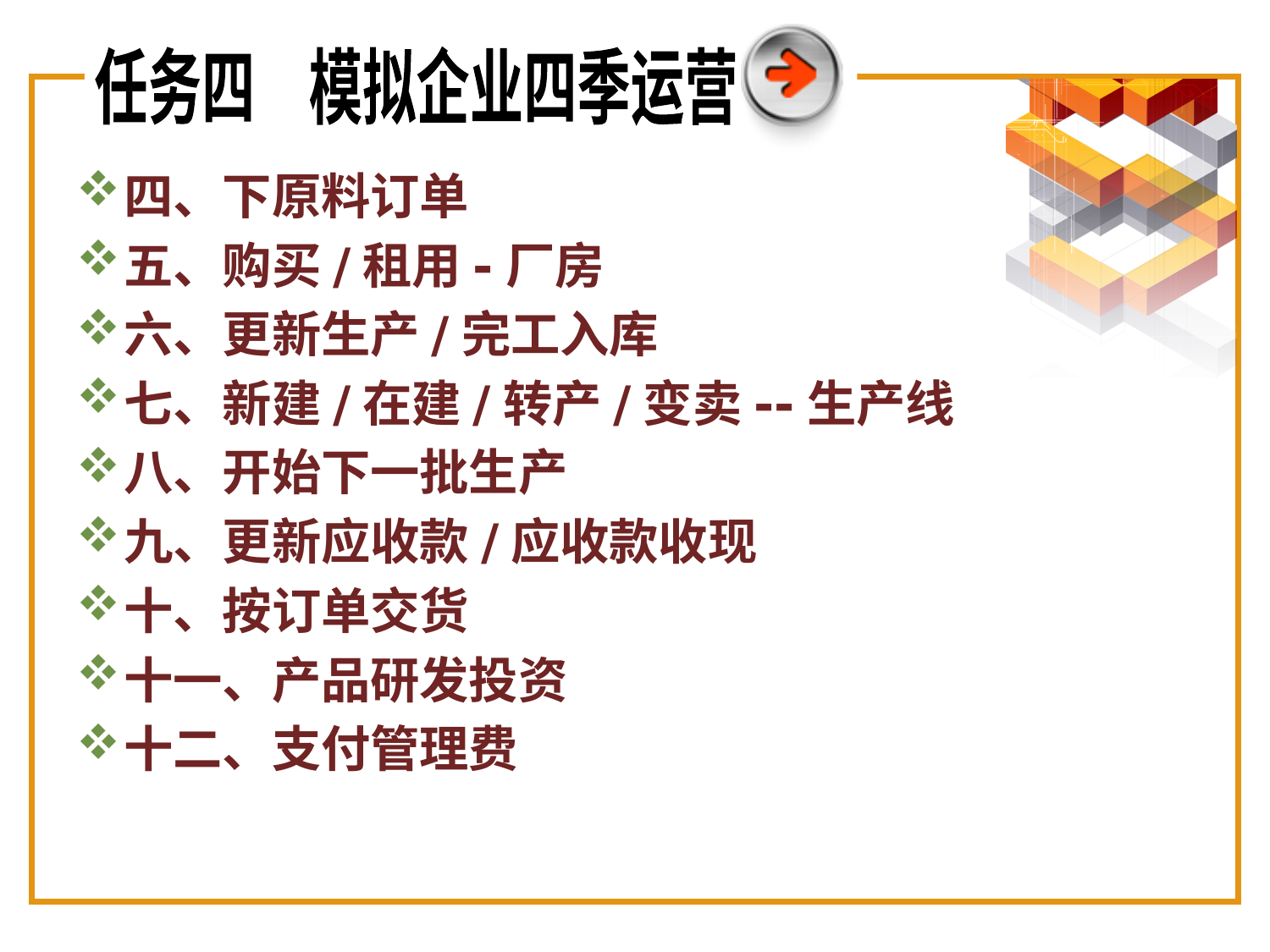

任务四　模拟企业四季运营
四、下原料订单
五、购买/租用-厂房
六、更新生产/完工入库
七、新建/在建/转产/变卖--生产线
八、开始下一批生产
九、更新应收款/应收款收现
十、按订单交货
十一、产品研发投资
十二、支付管理费